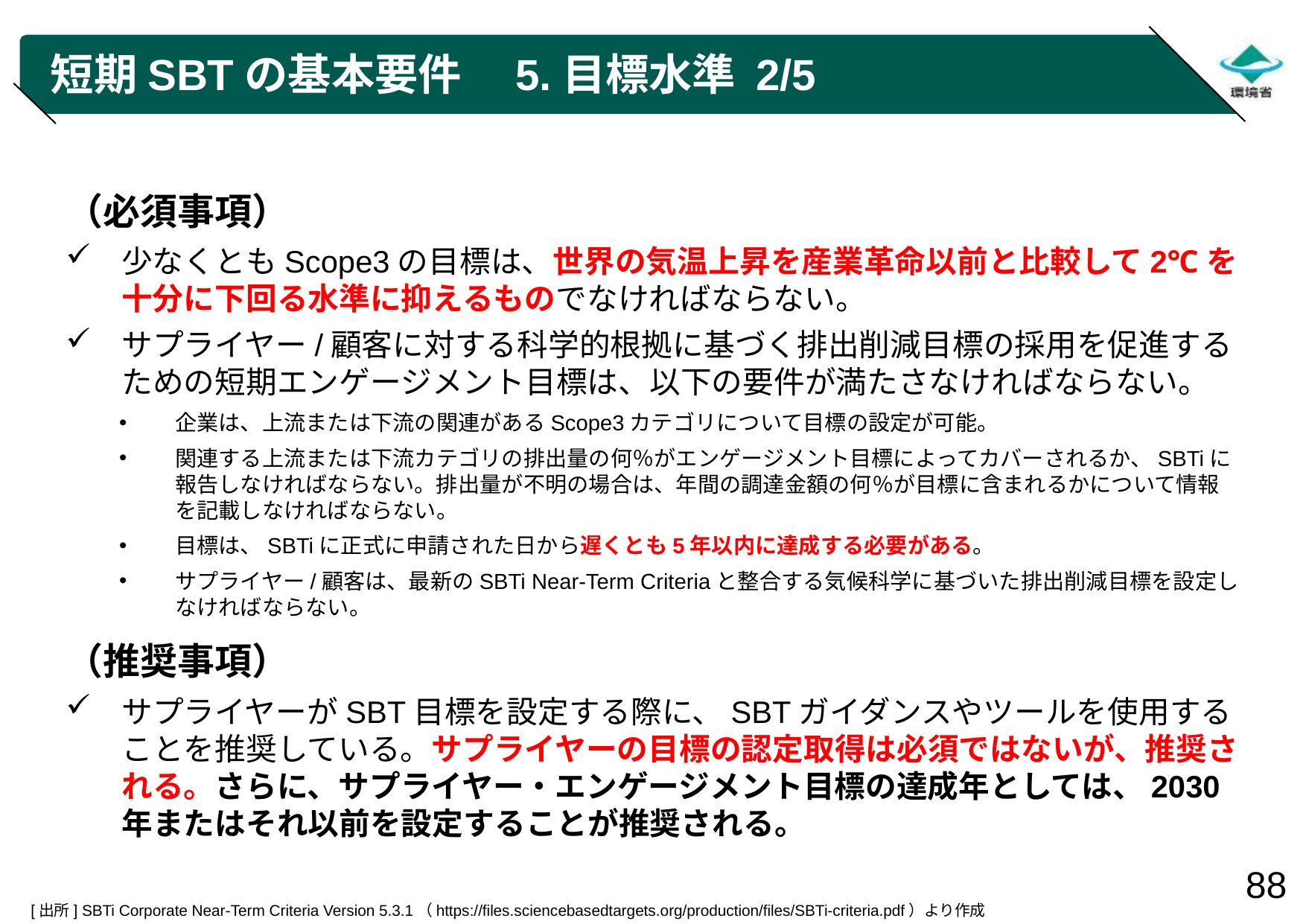

# 短期SBTの基本要件　5.目標水準 2/5
（必須事項）
少なくともScope3の目標は、世界の気温上昇を産業革命以前と比較して2℃を十分に下回る水準に抑えるものでなければならない。
サプライヤー/顧客に対する科学的根拠に基づく排出削減目標の採用を促進するための短期エンゲージメント目標は、以下の要件が満たさなければならない。
企業は、上流または下流の関連があるScope3カテゴリについて目標の設定が可能。
関連する上流または下流カテゴリの排出量の何％がエンゲージメント目標によってカバーされるか、SBTiに報告しなければならない。排出量が不明の場合は、年間の調達金額の何％が目標に含まれるかについて情報を記載しなければならない。
目標は、SBTiに正式に申請された日から遅くとも5年以内に達成する必要がある。
サプライヤー/顧客は、最新のSBTi Near-Term Criteriaと整合する気候科学に基づいた排出削減目標を設定しなければならない。
（推奨事項）
サプライヤーがSBT目標を設定する際に、SBTガイダンスやツールを使用することを推奨している。サプライヤーの目標の認定取得は必須ではないが、推奨される。さらに、サプライヤー・エンゲージメント目標の達成年としては、2030年またはそれ以前を設定することが推奨される。
[出所] SBTi Corporate Near-Term Criteria Version 5.3.1（https://files.sciencebasedtargets.org/production/files/SBTi-criteria.pdf）より作成